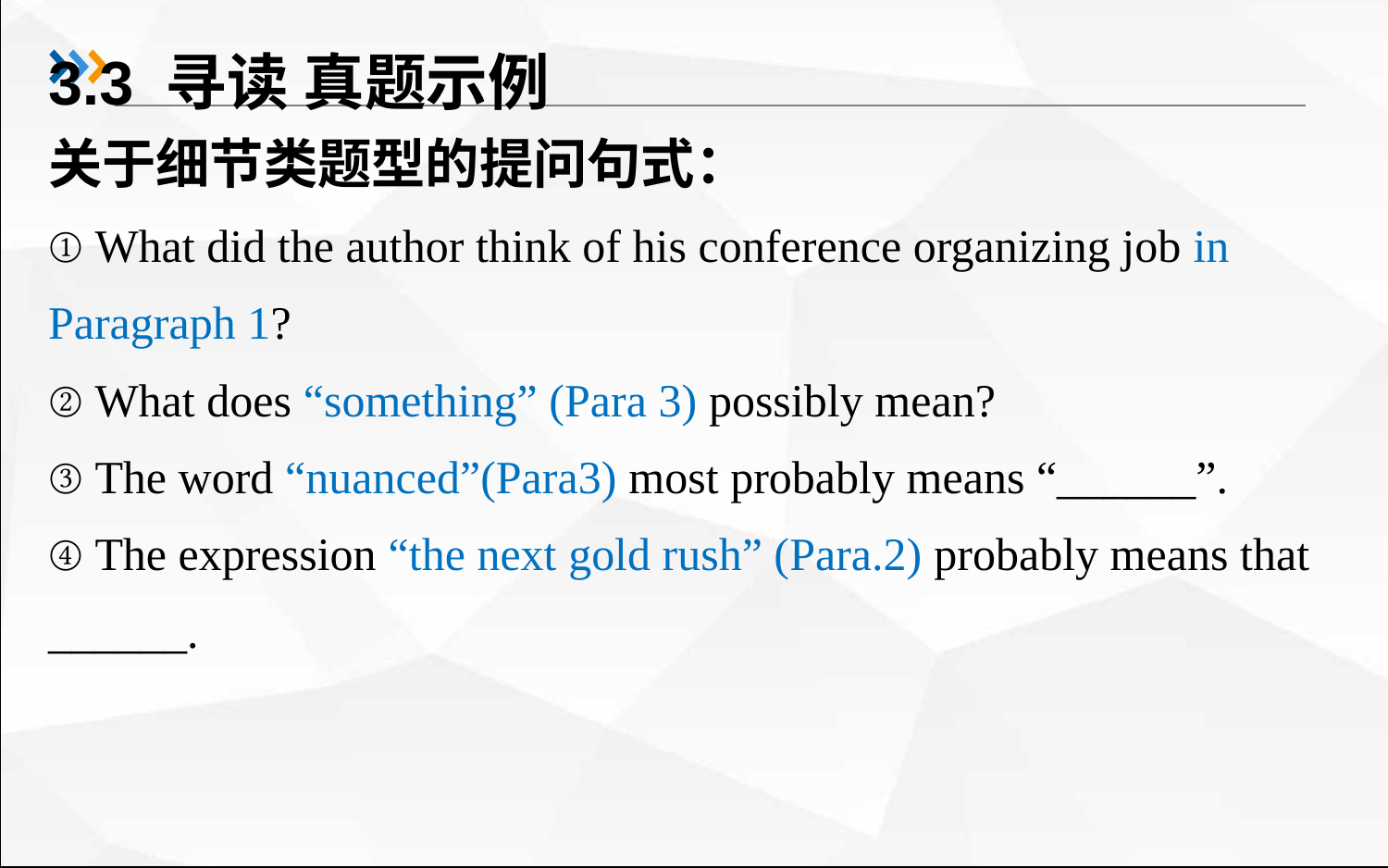

#
3.3 寻读 真题示例
关于细节类题型的提问句式：
① What did the author think of his conference organizing job in Paragraph 1?
② What does “something” (Para 3) possibly mean?
③ The word “nuanced”(Para3) most probably means “______”.
④ The expression “the next gold rush” (Para.2) probably means that ______.